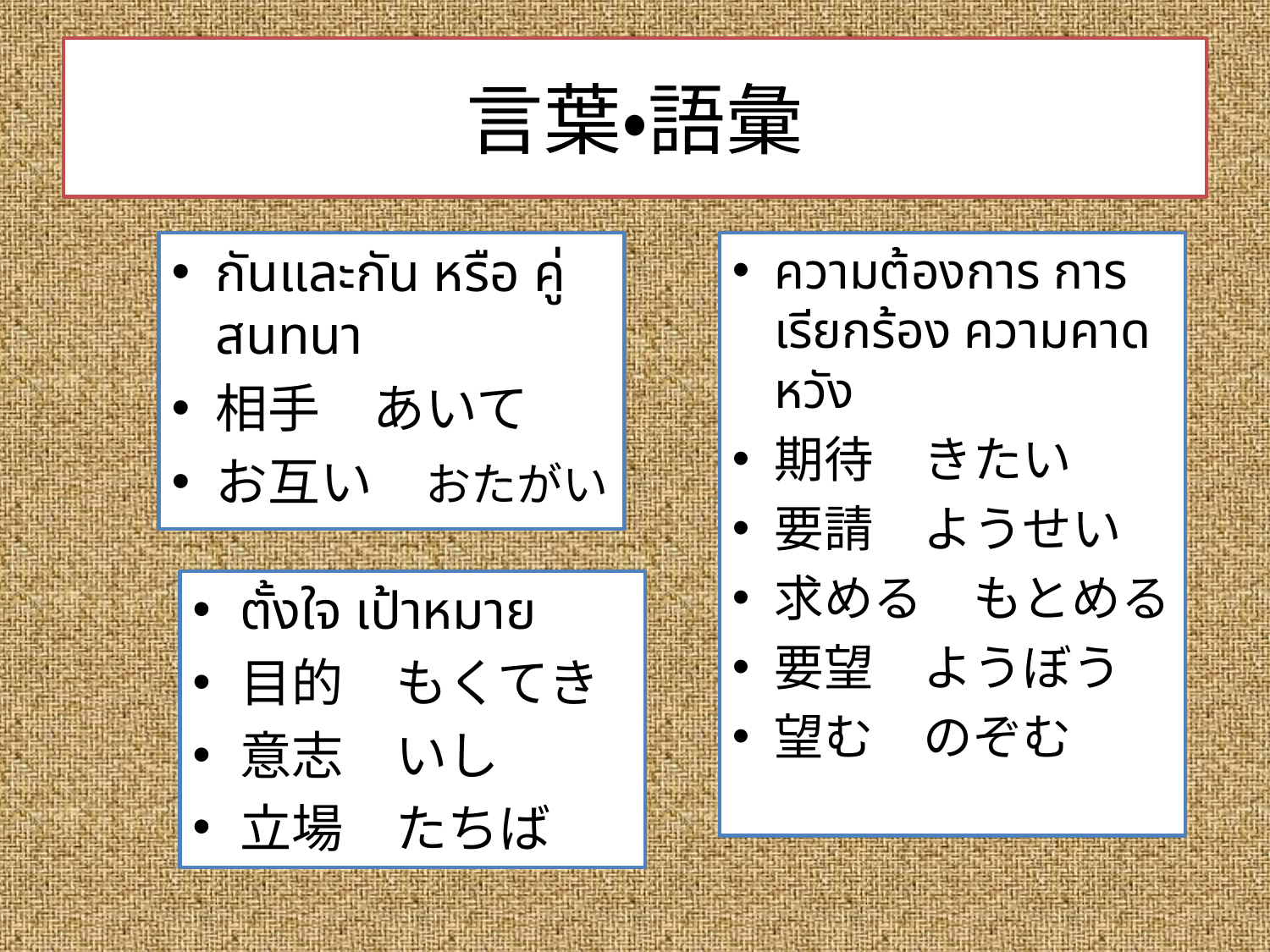

# 言葉・語彙
กันและกัน หรือ คู่สนทนา
相手　あいて
お互い　おたがい

ความต้องการ การเรียกร้อง ความคาดหวัง
期待　きたい
要請　ようせい
求める　もとめる
要望　ようぼう
望む　のぞむ

ตั้งใจ เป้าหมาย
目的　もくてき
意志　いし
立場　たちば